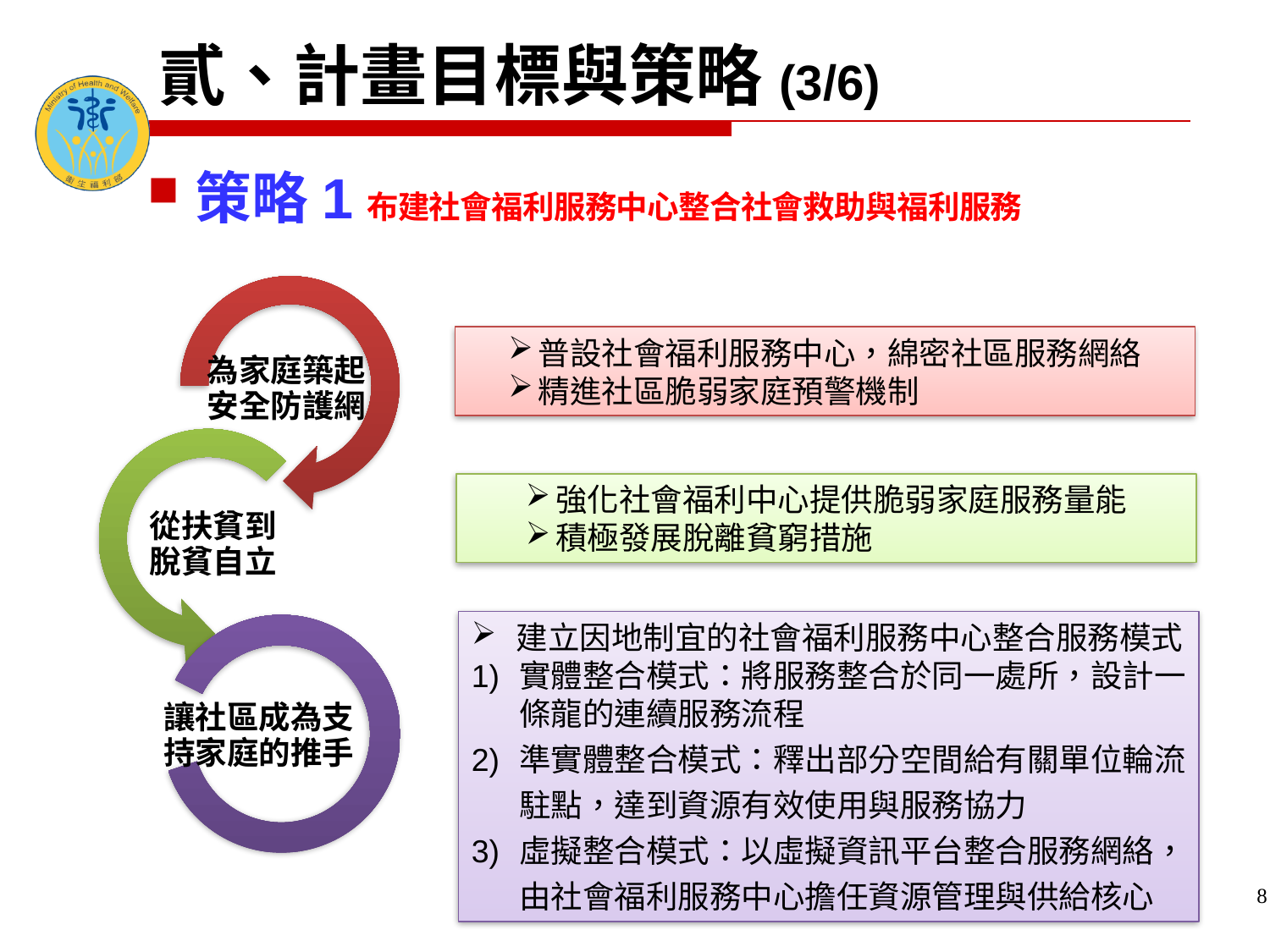

貳、計畫目標與策略(3/6)
為家庭築起
安全防護網
從扶貧到
脫貧自立
讓社區成為支
持家庭的推手
策略1布建社會福利服務中心整合社會救助與福利服務

普設社會福利服務中心，綿密社區服務網絡
精進社區脆弱家庭預警機制
強化社會福利中心提供脆弱家庭服務量能
積極發展脫離貧窮措施
 建立因地制宜的社會福利服務中心整合服務模式
實體整合模式：將服務整合於同一處所，設計一條龍的連續服務流程
準實體整合模式：釋出部分空間給有關單位輪流駐點，達到資源有效使用與服務協力
虛擬整合模式：以虛擬資訊平台整合服務網絡，由社會福利服務中心擔任資源管理與供給核心
8